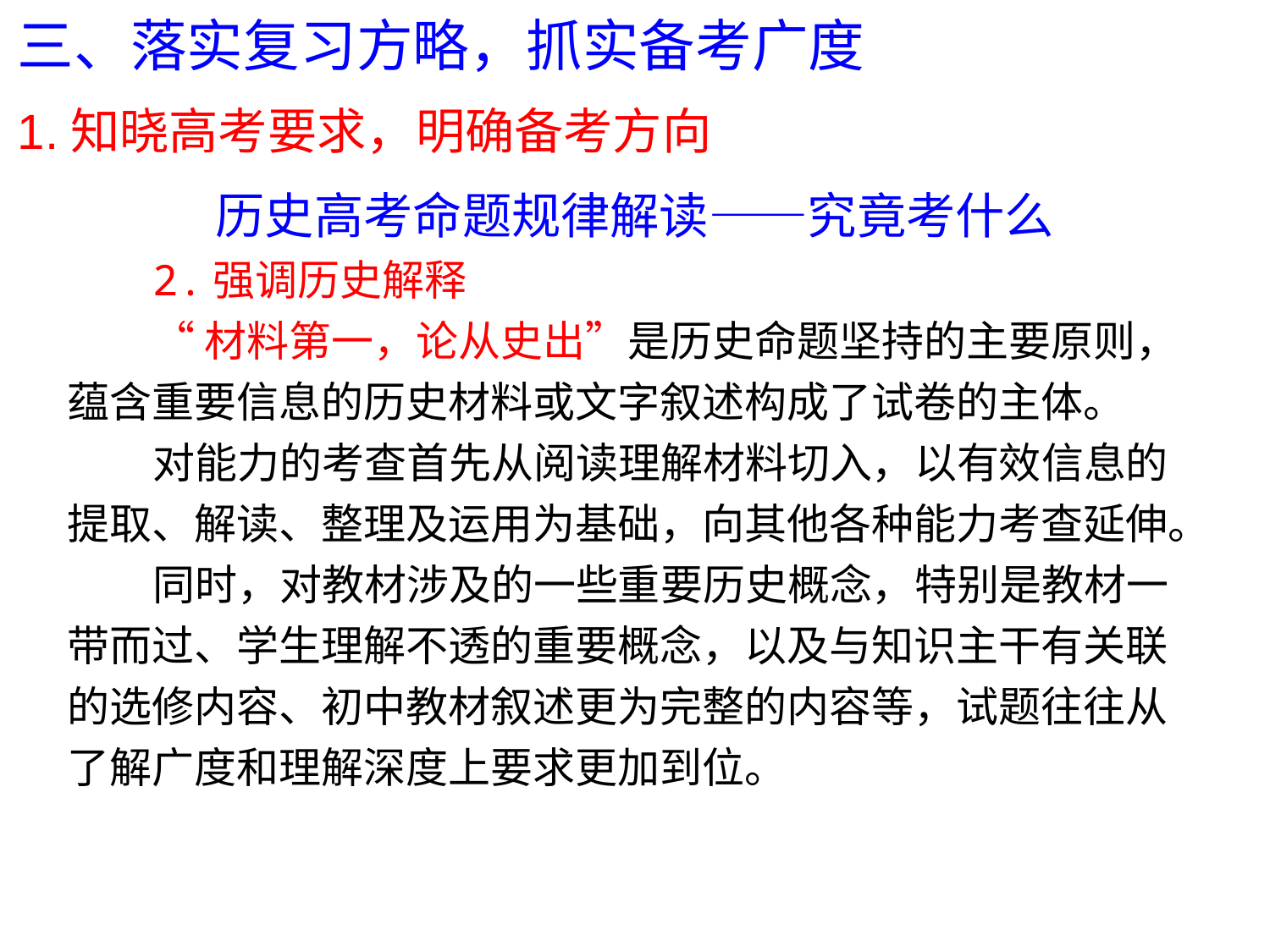

三、落实复习方略，抓实备考广度
1.知晓高考要求，明确备考方向
历史高考命题规律解读——究竟考什么
2.强调历史解释
“材料第一，论从史出”是历史命题坚持的主要原则，蕴含重要信息的历史材料或文字叙述构成了试卷的主体。
对能力的考查首先从阅读理解材料切入，以有效信息的提取、解读、整理及运用为基础，向其他各种能力考查延伸。
同时，对教材涉及的一些重要历史概念，特别是教材一带而过、学生理解不透的重要概念，以及与知识主干有关联的选修内容、初中教材叙述更为完整的内容等，试题往往从了解广度和理解深度上要求更加到位。